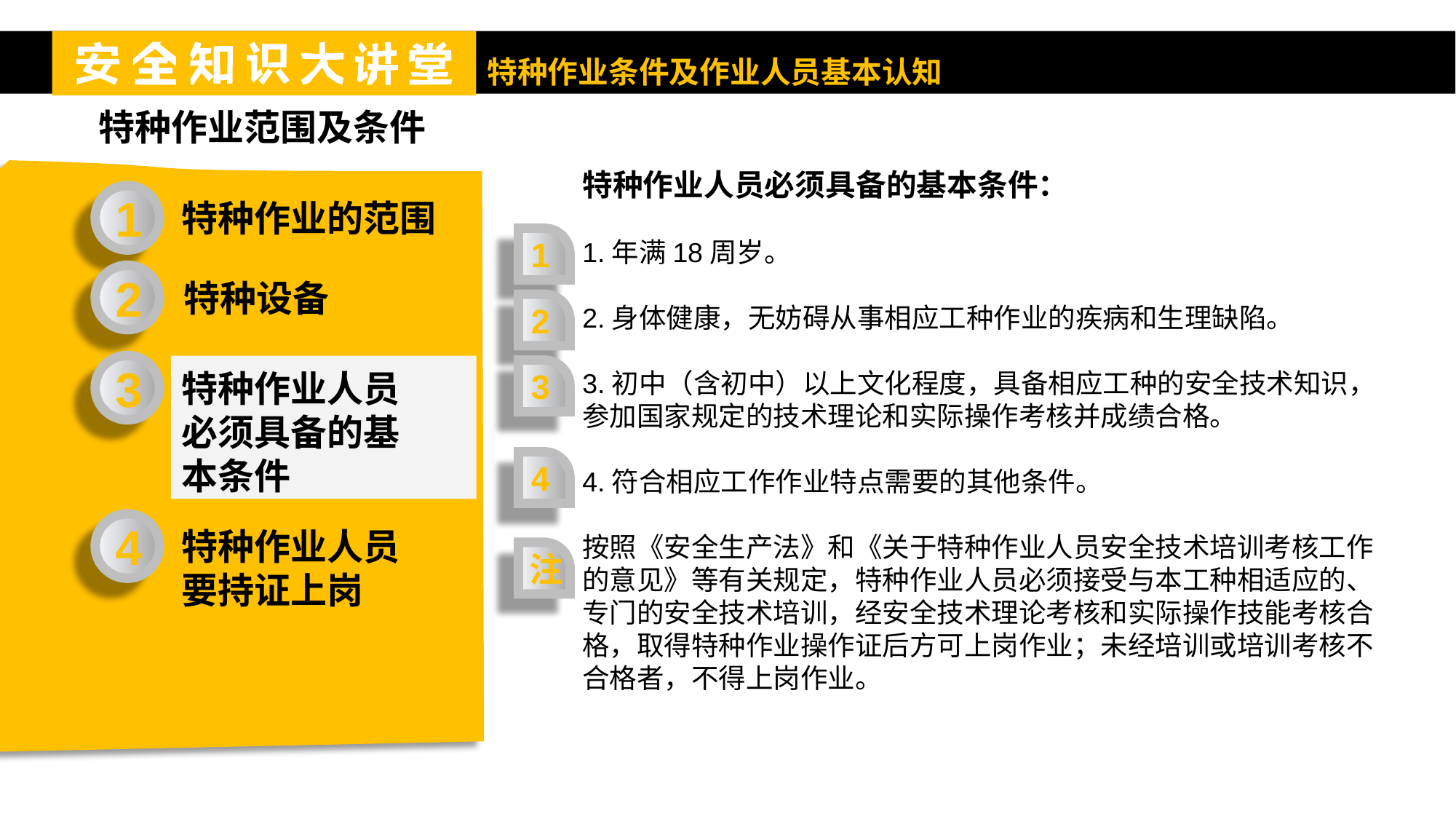

特种作业范围及条件
特种作业人员必须具备的基本条件：

1.年满18周岁。

2.身体健康，无妨碍从事相应工种作业的疾病和生理缺陷。

3.初中（含初中）以上文化程度，具备相应工种的安全技术知识，参加国家规定的技术理论和实际操作考核并成绩合格。

4.符合相应工作作业特点需要的其他条件。

按照《安全生产法》和《关于特种作业人员安全技术培训考核工作的意见》等有关规定，特种作业人员必须接受与本工种相适应的、专门的安全技术培训，经安全技术理论考核和实际操作技能考核合格，取得特种作业操作证后方可上岗作业；未经培训或培训考核不合格者，不得上岗作业。
1
特种作业的范围
1
2
特种设备
2
3
特种作业人员必须具备的基本条件

3
4
4
特种作业人员要持证上岗
注